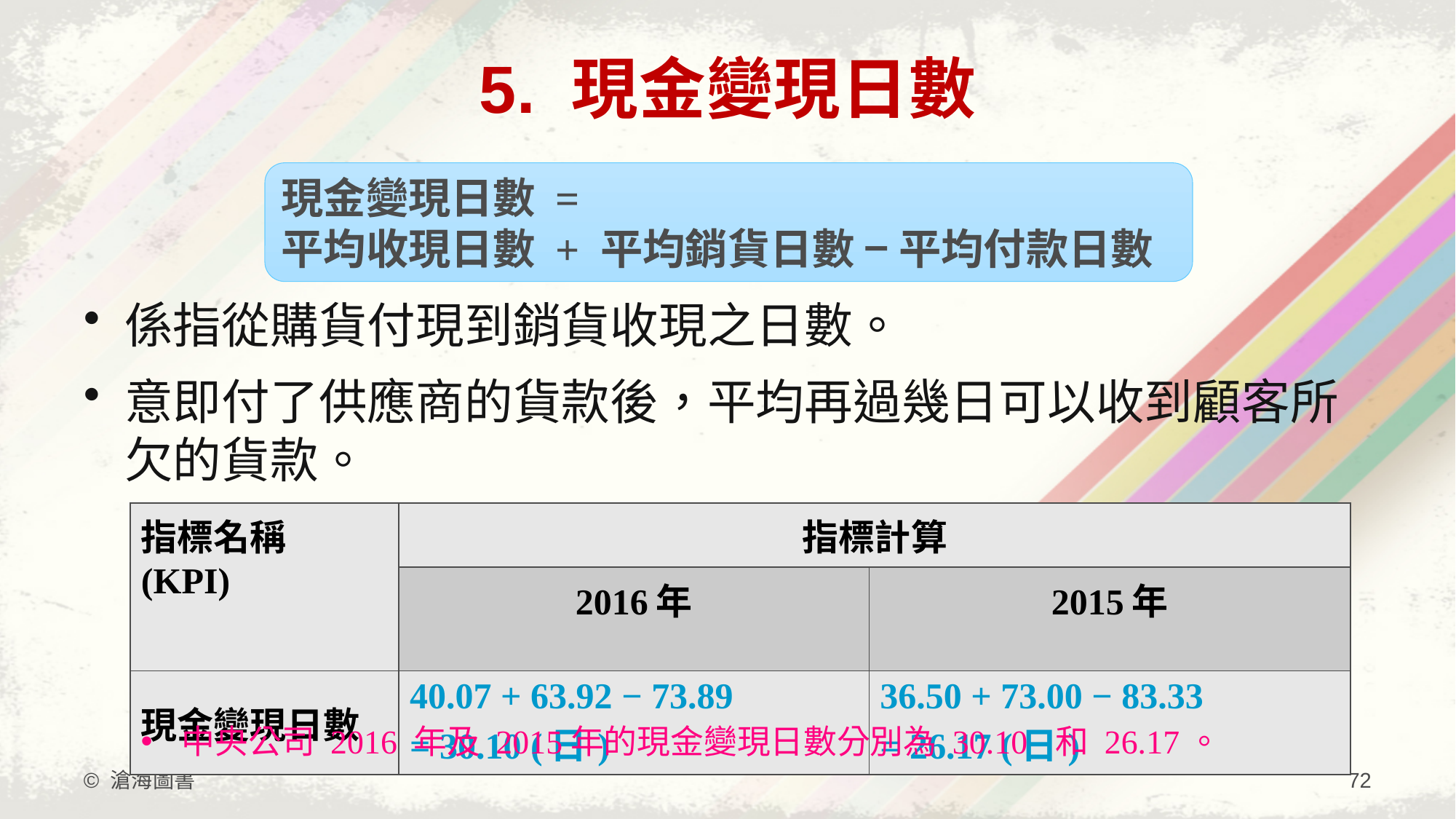

# 5. 現金變現日數
現金變現日數 =
平均收現日數 + 平均銷貨日數 − 平均付款日數
係指從購貨付現到銷貨收現之日數。
意即付了供應商的貨款後，平均再過幾日可以收到顧客所欠的貨款。

| 指標名稱 (KPI) | 指標計算 |  |
| --- | --- | --- |
|  | 2016年 | 2015年 |
| 現金變現日數 | 40.07 + 63.92 − 73.89 = 30.10 (日) | 36.50 + 73.00 − 83.33 = 26.17 (日) |
中央公司 2016 年及 2015年的現金變現日數分別為 30.10 和 26.17。
© 滄海圖書
72